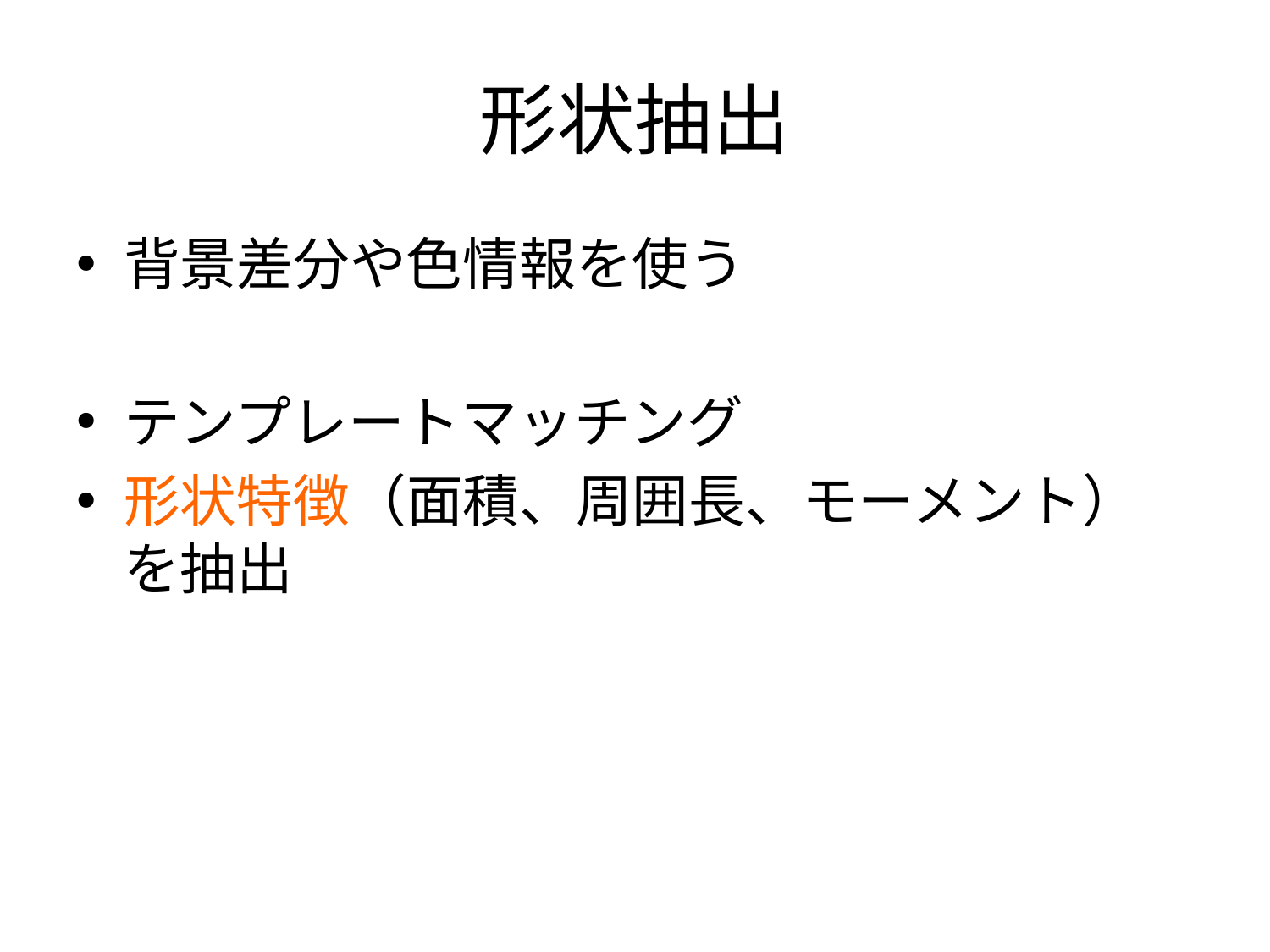

# 形状抽出
背景差分や色情報を使う

テンプレートマッチング
形状特徴（面積、周囲長、モーメント）を抽出